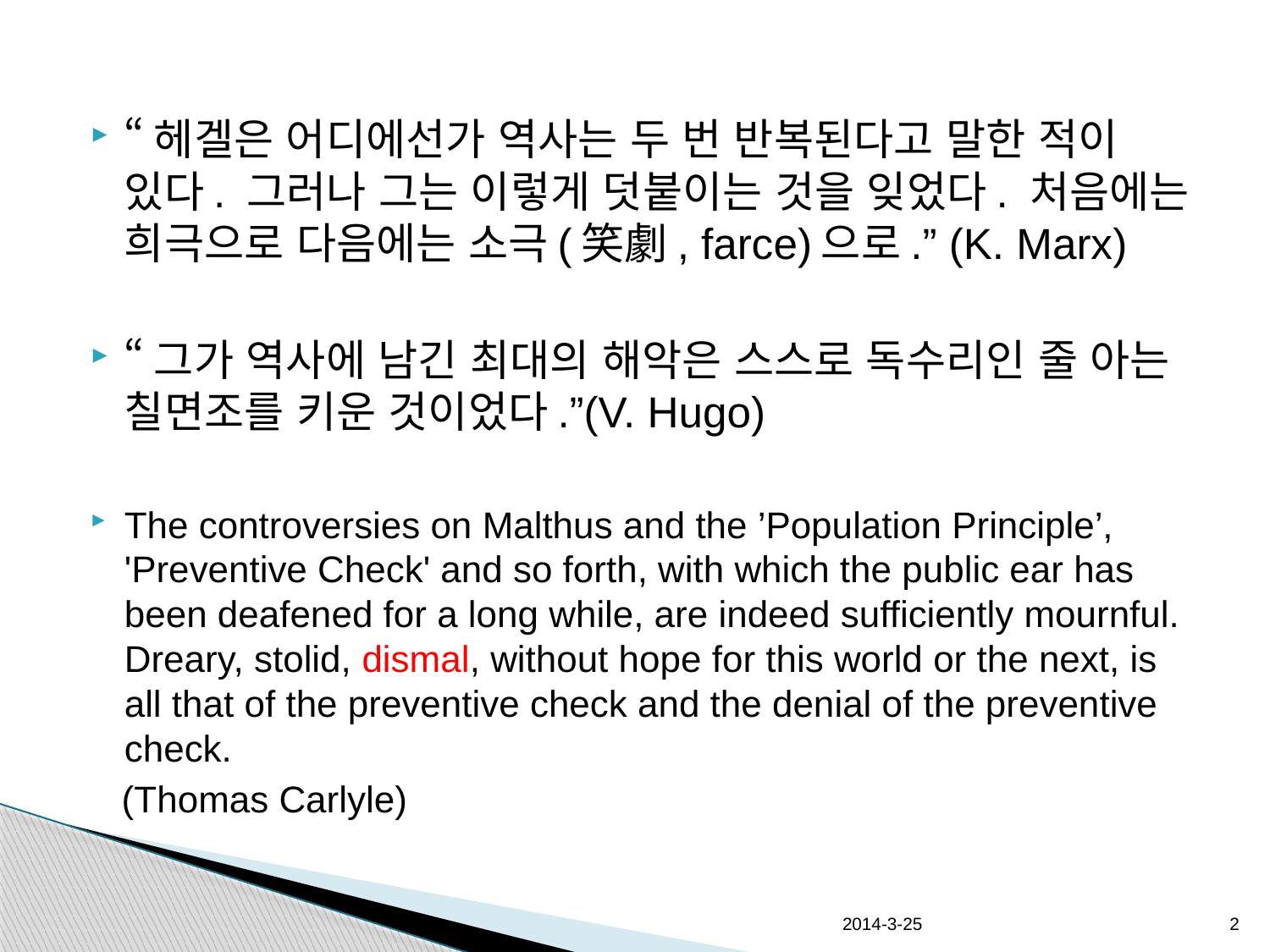

“헤겔은 어디에선가 역사는 두 번 반복된다고 말한 적이 있다. 그러나 그는 이렇게 덧붙이는 것을 잊었다. 처음에는 희극으로 다음에는 소극(笑劇, farce)으로.” (K. Marx)

“그가 역사에 남긴 최대의 해악은 스스로 독수리인 줄 아는 칠면조를 키운 것이었다.”(V. Hugo)

The controversies on Malthus and the ’Population Principle’, 'Preventive Check' and so forth, with which the public ear has been deafened for a long while, are indeed sufficiently mournful. Dreary, stolid, dismal, without hope for this world or the next, is all that of the preventive check and the denial of the preventive check.
   (Thomas Carlyle)
2014-3-25
2